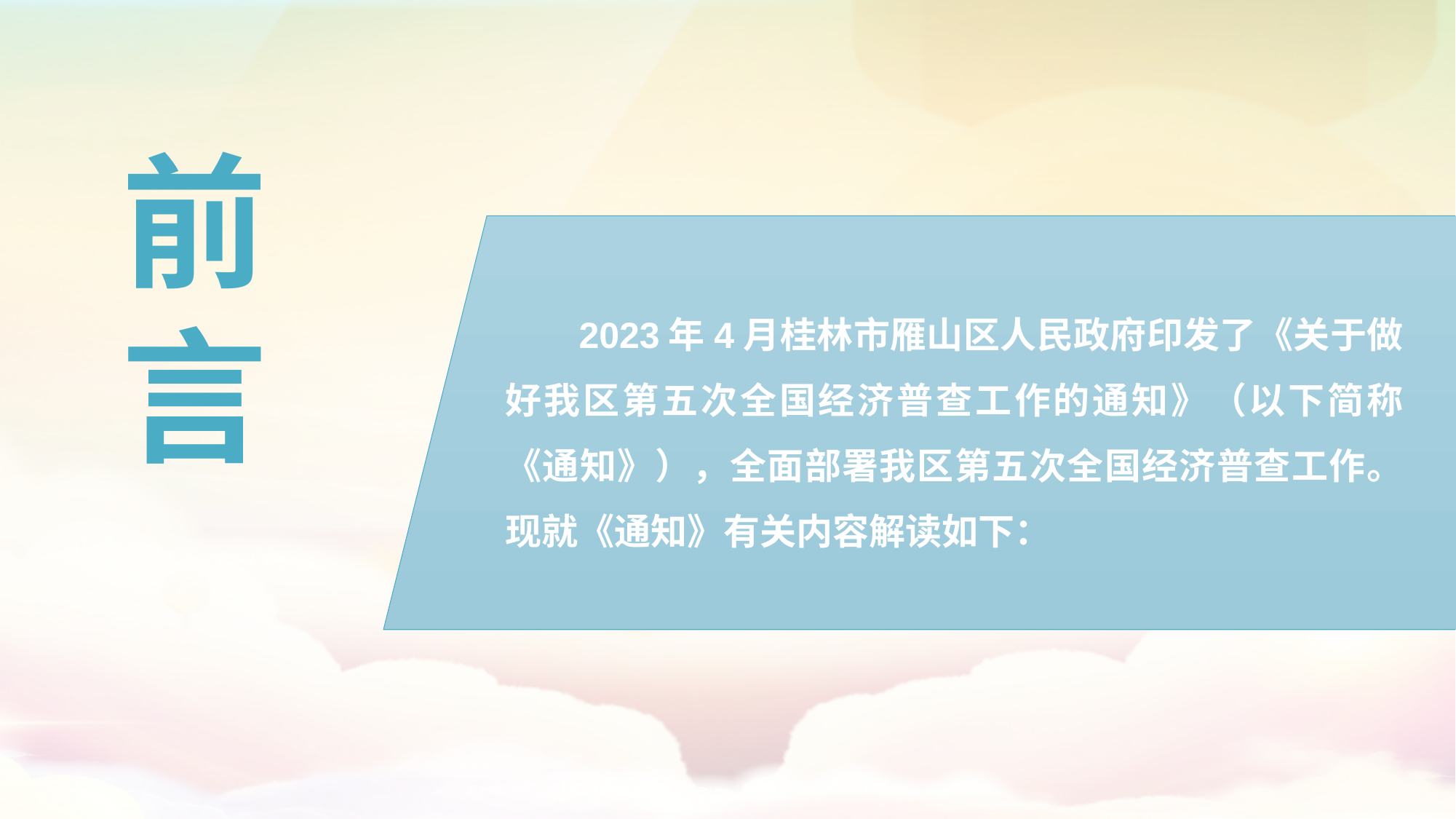

前言

       2023年4月桂林市雁山区人民政府印发了《关于做好我区第五次全国经济普查工作的通知》（以下简称《通知》），全面部署我区第五次全国经济普查工作。现就《通知》有关内容解读如下：
行业PPT模板http://www.1ppt.com/hangye/